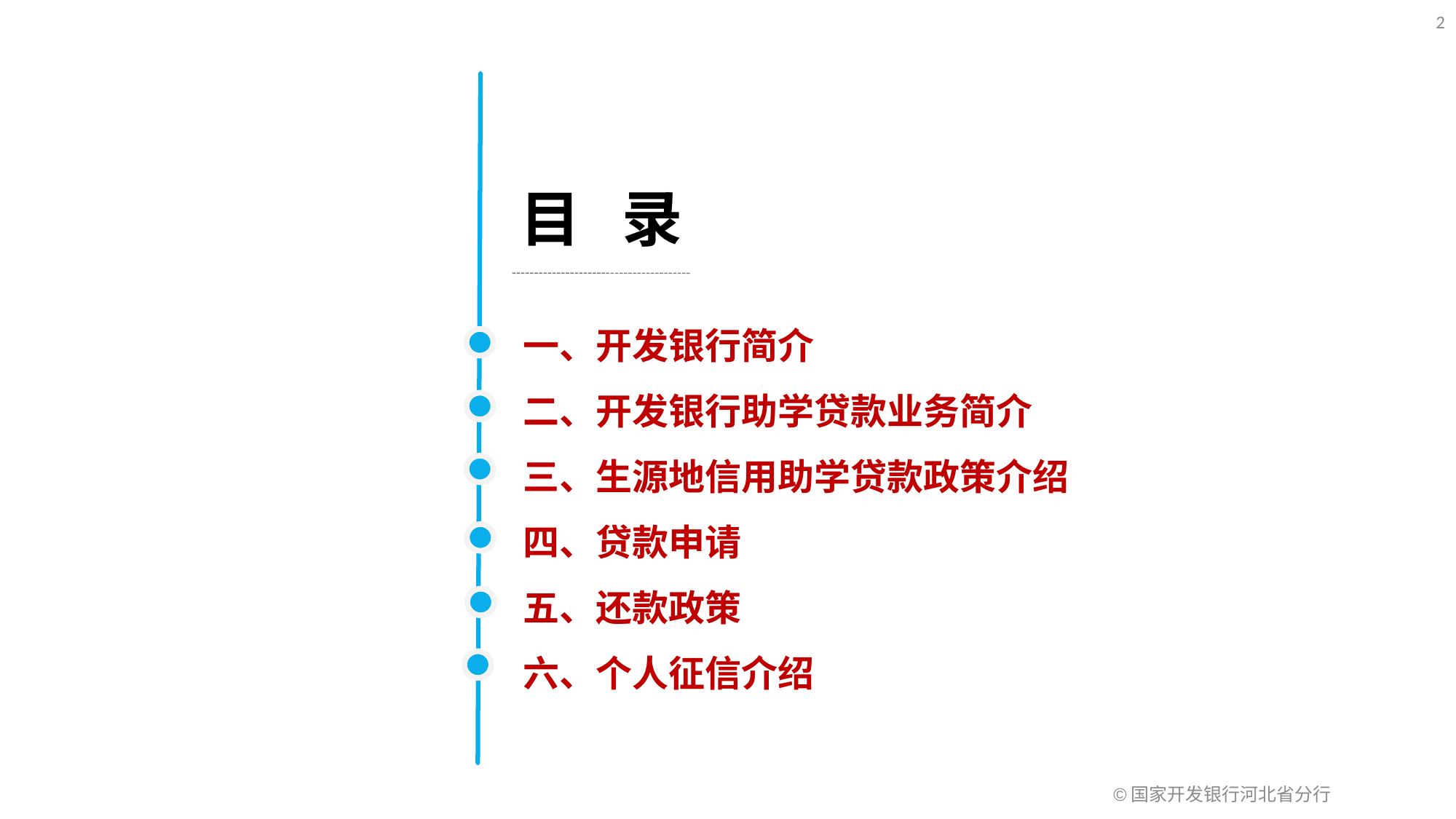

2

目   录

一、开发银行简介
二、开发银行助学贷款业务简介
三、生源地信用助学贷款政策介绍
四、贷款申请
五、还款政策
六、个人征信介绍

©国家开发银行河北省分行